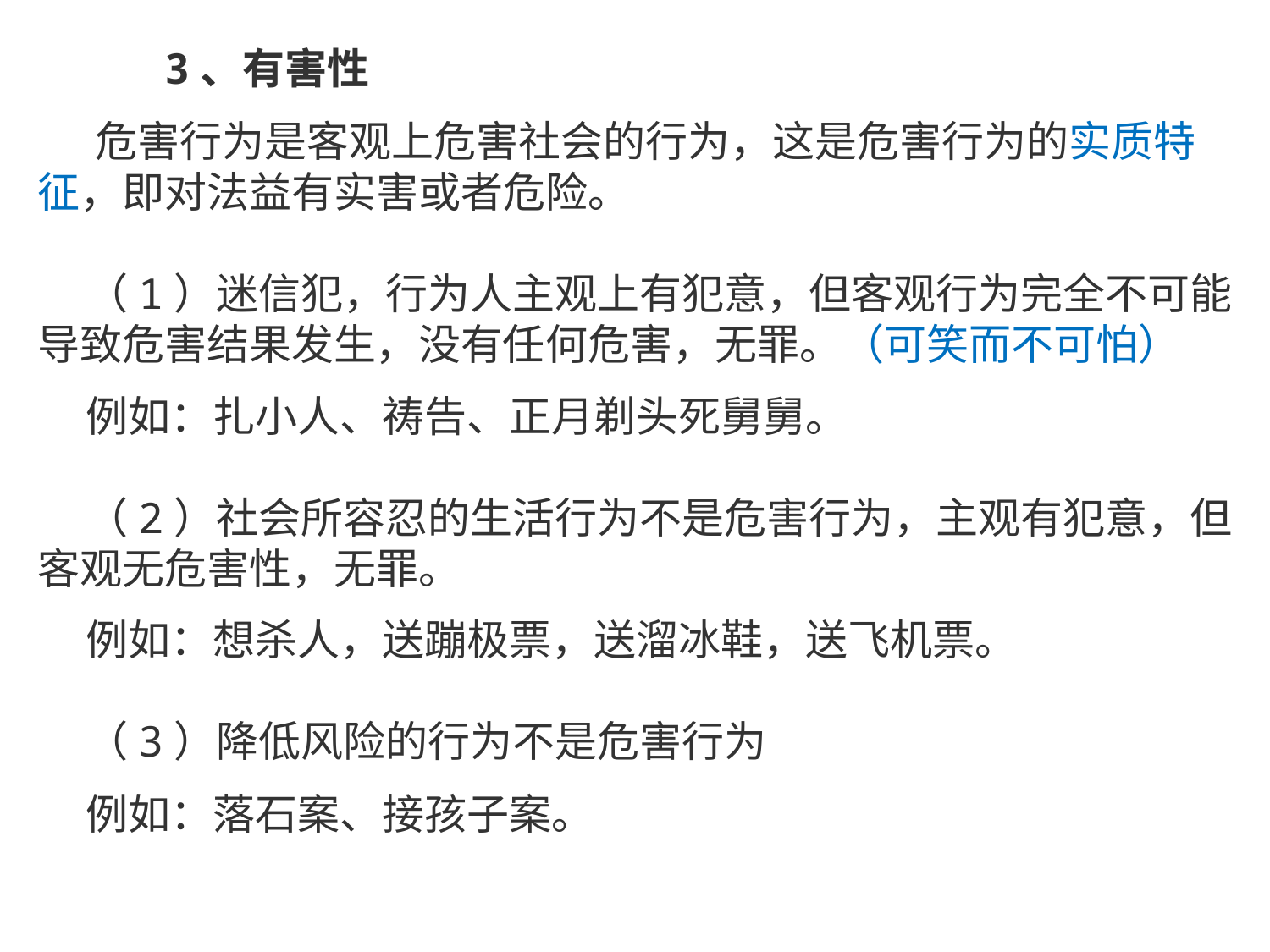

3、有害性

     危害行为是客观上危害社会的行为，这是危害行为的实质特征，即对法益有实害或者危险。

    （1）迷信犯，行为人主观上有犯意，但客观行为完全不可能导致危害结果发生，没有任何危害，无罪。（可笑而不可怕）

    例如：扎小人、祷告、正月剃头死舅舅。

    （2）社会所容忍的生活行为不是危害行为，主观有犯意，但客观无危害性，无罪。

    例如：想杀人，送蹦极票，送溜冰鞋，送飞机票。

    （3）降低风险的行为不是危害行为

    例如：落石案、接孩子案。